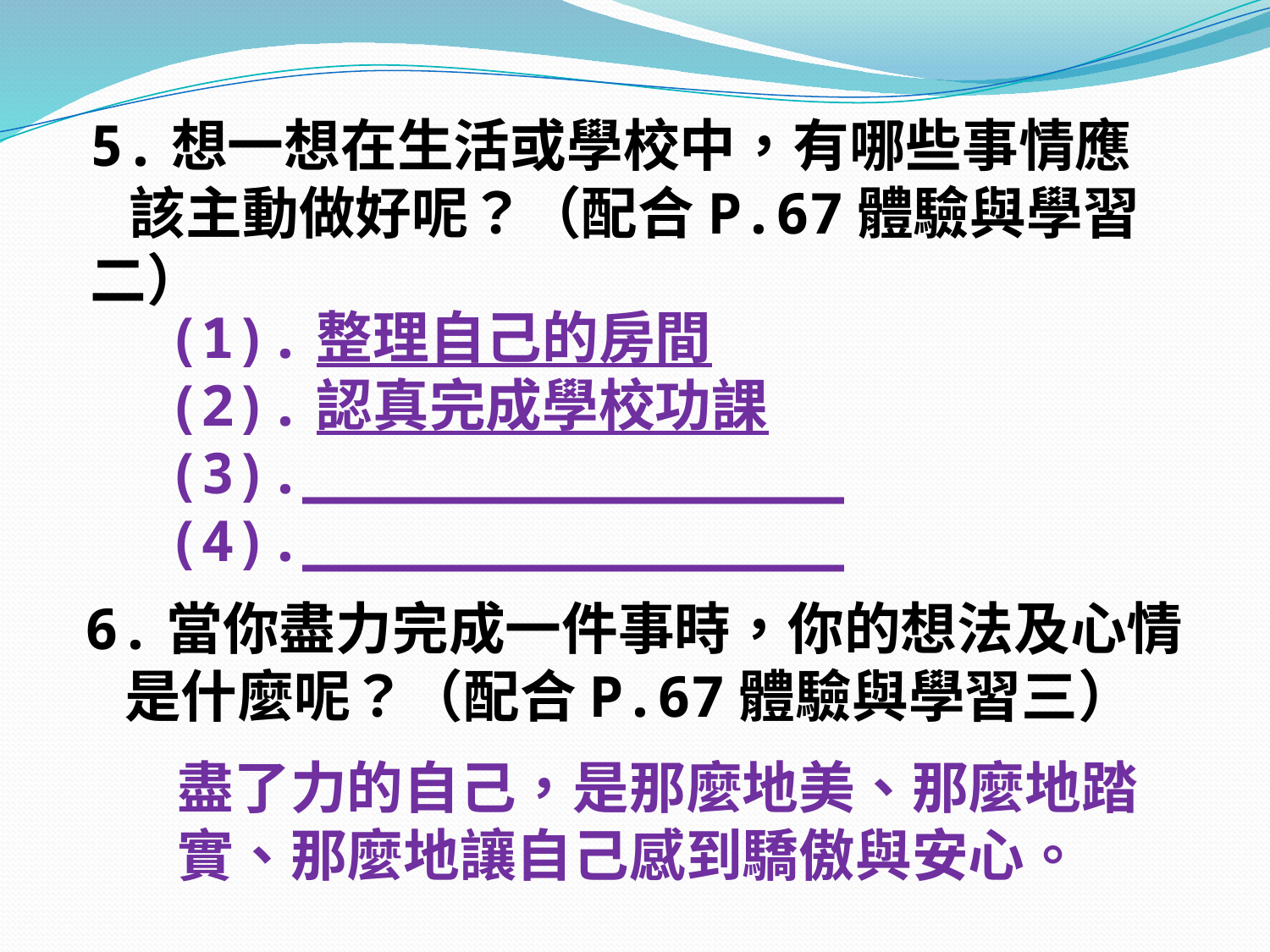

5.想一想在生活或學校中，有哪些事情應
  該主動做好呢？（配合P.67體驗與學習二）
(1).整理自己的房間
(2).認真完成學校功課
(3).________________
(4).________________
6.當你盡力完成一件事時，你的想法及心情
  是什麼呢？（配合P.67體驗與學習三）
盡了力的自己，是那麼地美、那麼地踏實、那麼地讓自己感到驕傲與安心。